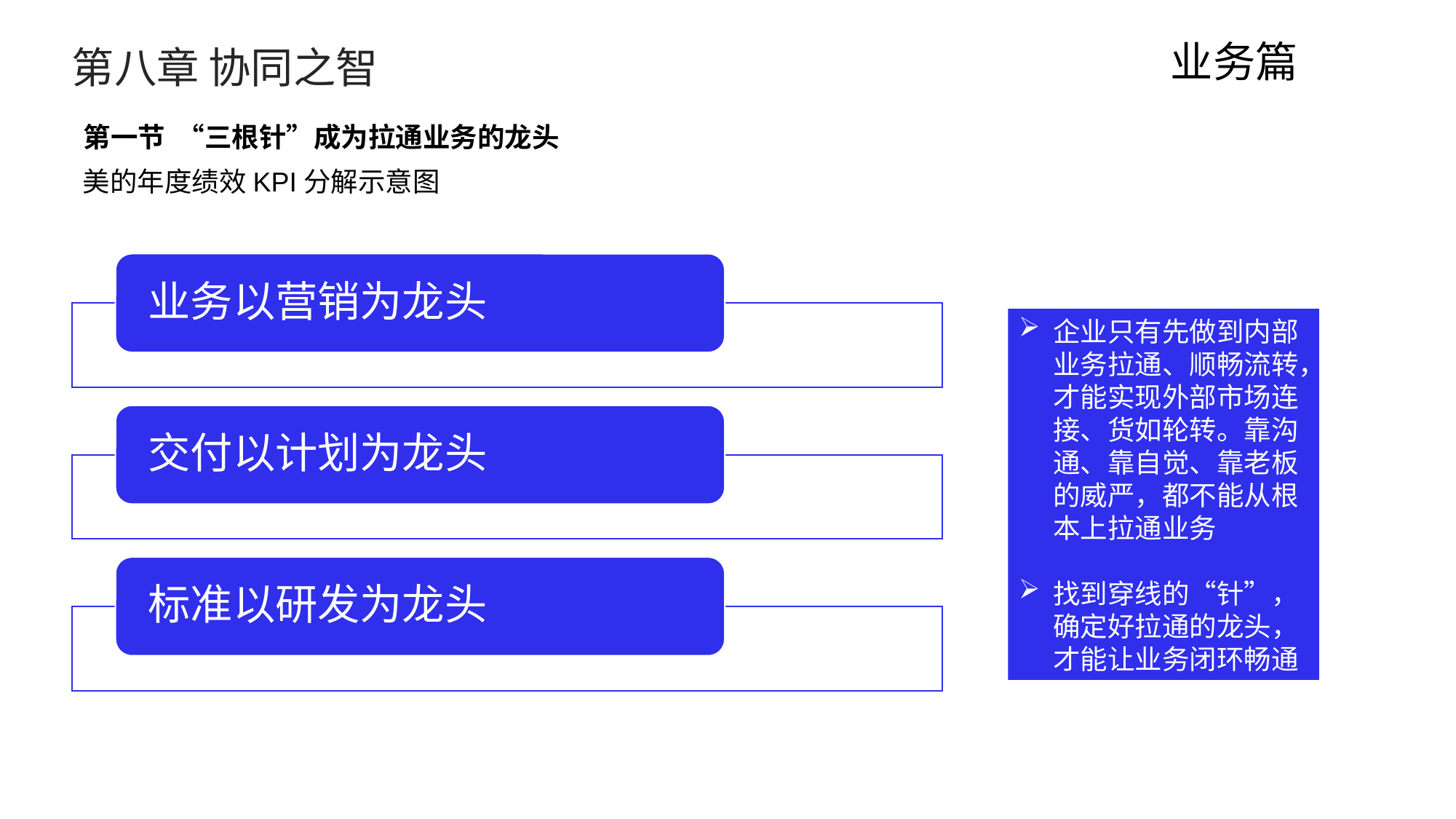

业务篇
第八章 协同之智
第一节  “三根针”成为拉通业务的龙头
美的年度绩效KPI分解示意图
业务以营销为龙头
交付以计划为龙头
标准以研发为龙头
企业只有先做到内部业务拉通、顺畅流转，才能实现外部市场连接、货如轮转。靠沟通、靠自觉、靠老板的威严，都不能从根本上拉通业务

找到穿线的“针”，确定好拉通的龙头，才能让业务闭环畅通